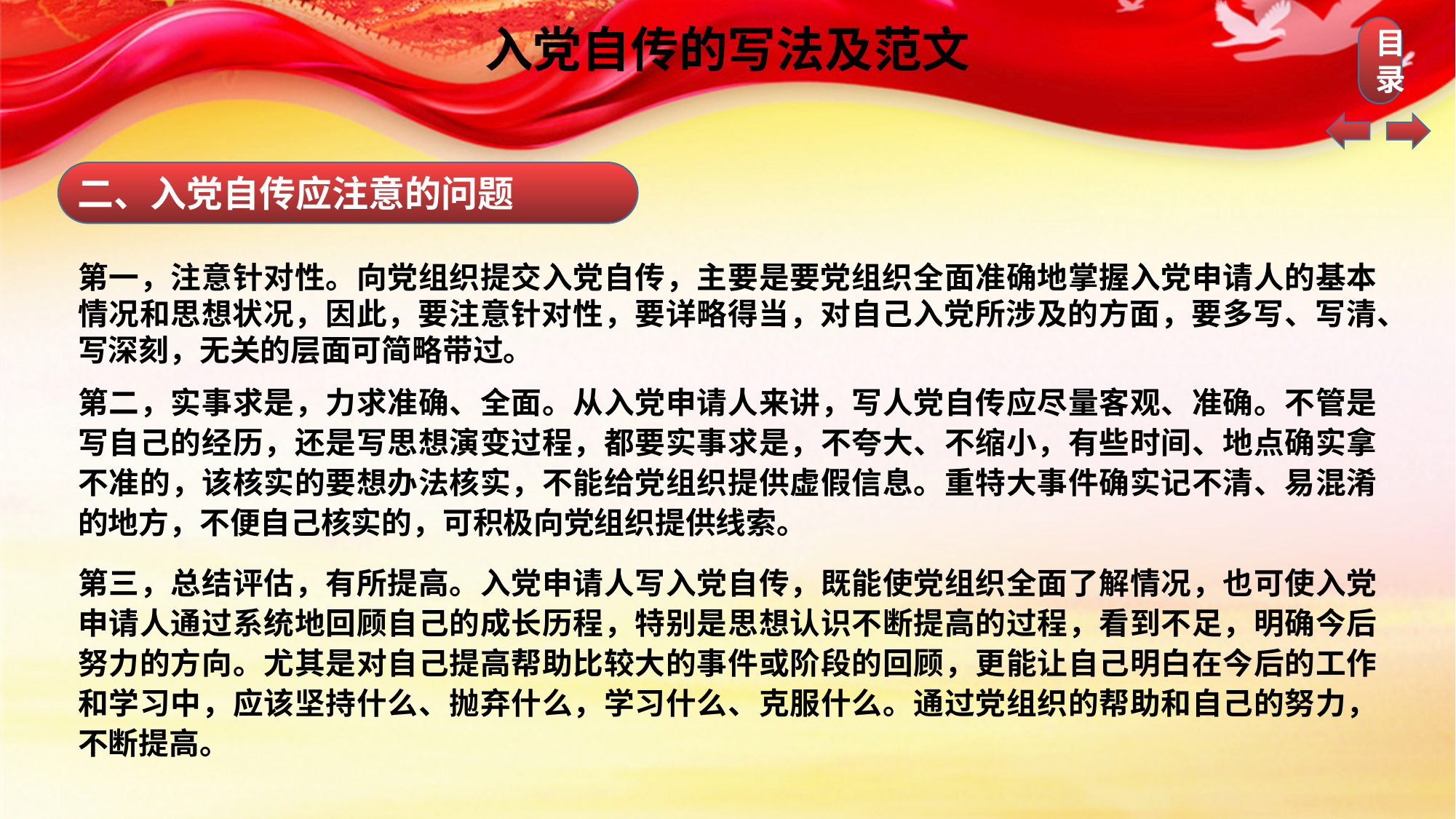

入党自传的写法及范文
二、入党自传应注意的问题
第一，注意针对性。向党组织提交入党自传，主要是要党组织全面准确地掌握入党申请人的基本情况和思想状况，因此，要注意针对性，要详略得当，对自己入党所涉及的方面，要多写、写清、写深刻，无关的层面可简略带过。
第二，实事求是，力求准确、全面。从入党申请人来讲，写人党自传应尽量客观、准确。不管是写自己的经历，还是写思想演变过程，都要实事求是，不夸大、不缩小，有些时间、地点确实拿不准的，该核实的要想办法核实，不能给党组织提供虚假信息。重特大事件确实记不清、易混淆的地方，不便自己核实的，可积极向党组织提供线索。
第三，总结评估，有所提高。入党申请人写入党自传，既能使党组织全面了解情况，也可使入党申请人通过系统地回顾自己的成长历程，特别是思想认识不断提高的过程，看到不足，明确今后努力的方向。尤其是对自己提高帮助比较大的事件或阶段的回顾，更能让自己明白在今后的工作和学习中，应该坚持什么、抛弃什么，学习什么、克服什么。通过党组织的帮助和自己的努力，不断提高。